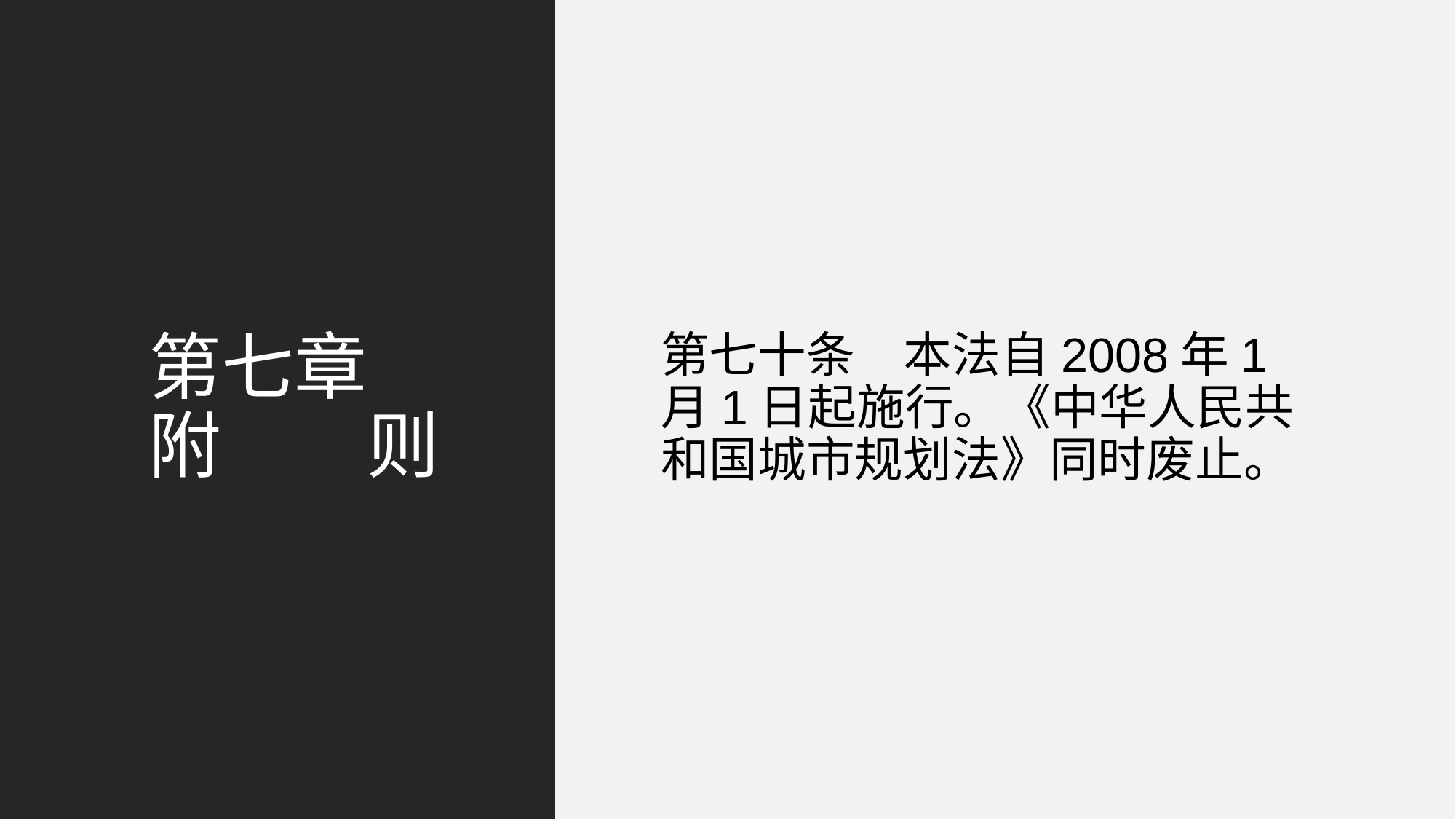

# 第七章　附　　则
第七十条　本法自2008年1月1日起施行。《中华人民共和国城市规划法》同时废止。